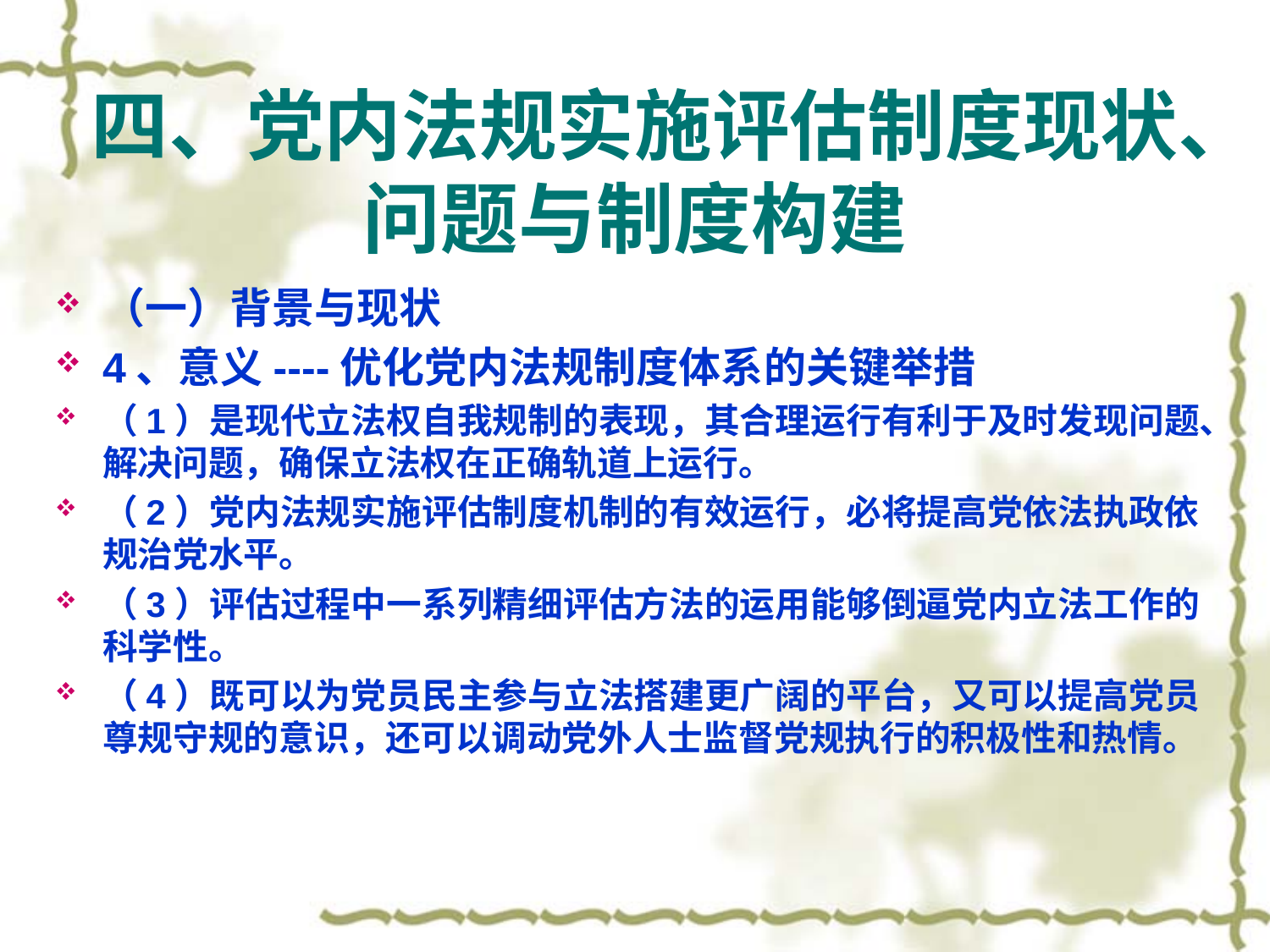

# 四、党内法规实施评估制度现状、问题与制度构建
（一）背景与现状
4、意义----优化党内法规制度体系的关键举措
（1）是现代立法权自我规制的表现，其合理运行有利于及时发现问题、解决问题，确保立法权在正确轨道上运行。
（2）党内法规实施评估制度机制的有效运行，必将提高党依法执政依规治党水平。
（3）评估过程中一系列精细评估方法的运用能够倒逼党内立法工作的科学性。
（4）既可以为党员民主参与立法搭建更广阔的平台，又可以提高党员尊规守规的意识，还可以调动党外人士监督党规执行的积极性和热情。